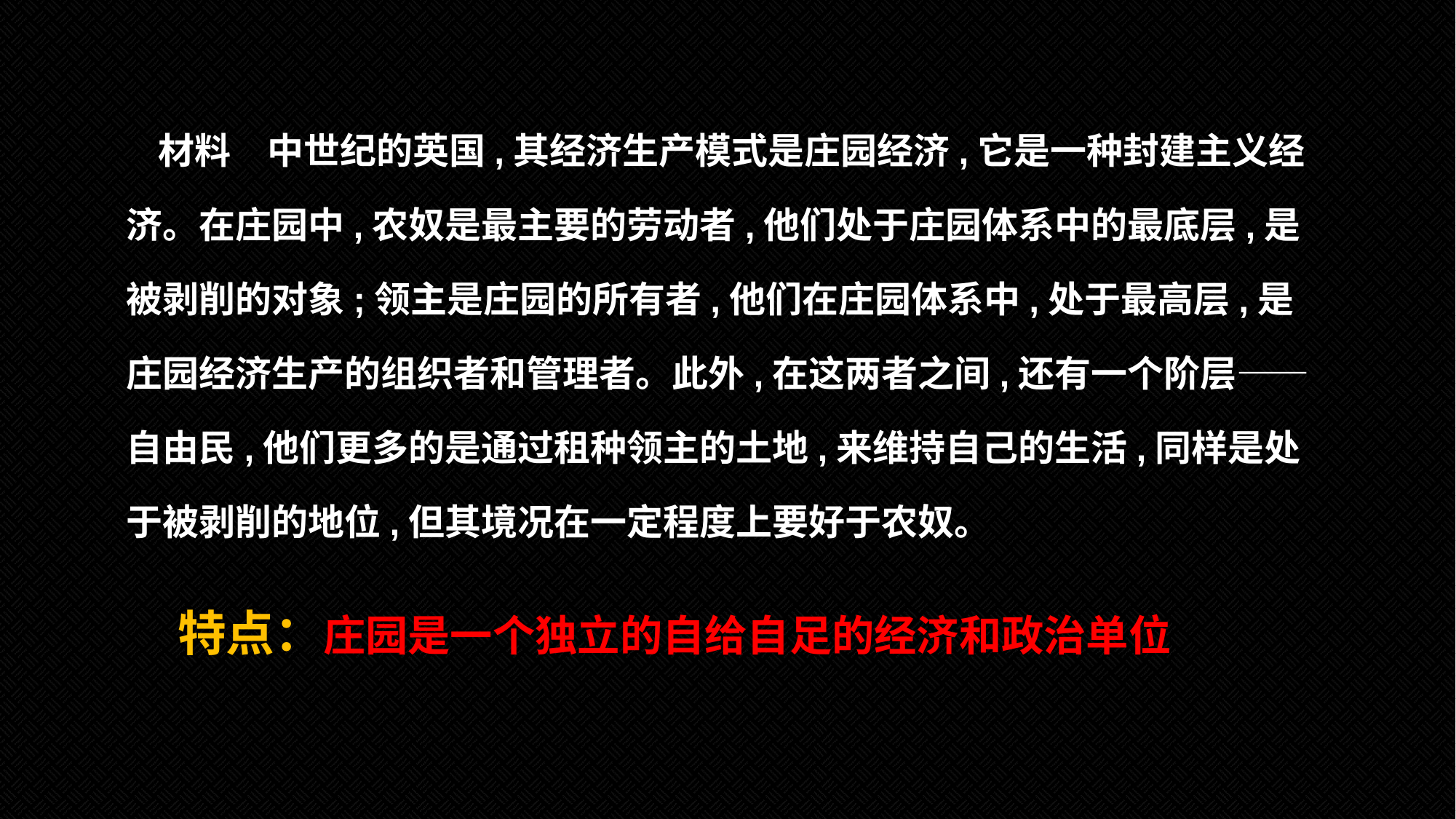

材料　中世纪的英国,其经济生产模式是庄园经济,它是一种封建主义经济。在庄园中,农奴是最主要的劳动者,他们处于庄园体系中的最底层,是被剥削的对象;领主是庄园的所有者,他们在庄园体系中,处于最高层,是庄园经济生产的组织者和管理者。此外,在这两者之间,还有一个阶层——自由民,他们更多的是通过租种领主的土地,来维持自己的生活,同样是处于被剥削的地位,但其境况在一定程度上要好于农奴。

特点：庄园是一个独立的自给自足的经济和政治单位